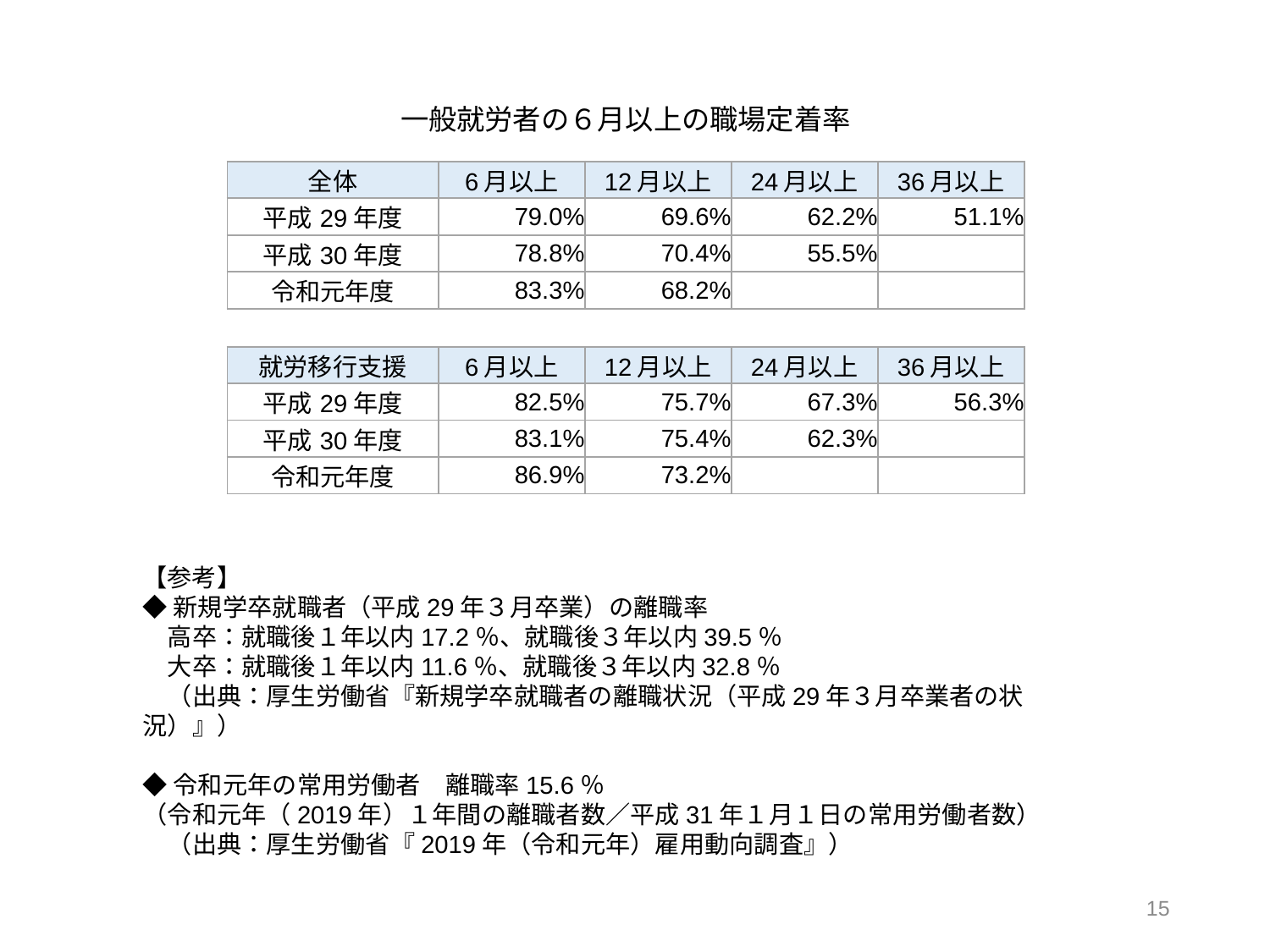

一般就労者の６月以上の職場定着率
| 全体 | 6月以上 | 12月以上 | 24月以上 | 36月以上 |
| --- | --- | --- | --- | --- |
| 平成29年度 | 79.0% | 69.6% | 62.2% | 51.1% |
| 平成30年度 | 78.8% | 70.4% | 55.5% |  |
| 令和元年度 | 83.3% | 68.2% |  |  |
| 就労移行支援 | 6月以上 | 12月以上 | 24月以上 | 36月以上 |
| --- | --- | --- | --- | --- |
| 平成29年度 | 82.5% | 75.7% | 67.3% | 56.3% |
| 平成30年度 | 83.1% | 75.4% | 62.3% |  |
| 令和元年度 | 86.9% | 73.2% |  |  |
【参考】
◆新規学卒就職者（平成29年３月卒業）の離職率
　高卒：就職後１年以内17.2％、就職後３年以内39.5％
　大卒：就職後１年以内11.6％、就職後３年以内32.8％
　（出典：厚生労働省『新規学卒就職者の離職状況（平成29年３月卒業者の状況）』）

◆令和元年の常用労働者　離職率15.6％
（令和元年（2019年）１年間の離職者数／平成31年１月１日の常用労働者数）
　（出典：厚生労働省『2019年（令和元年）雇用動向調査』）
15